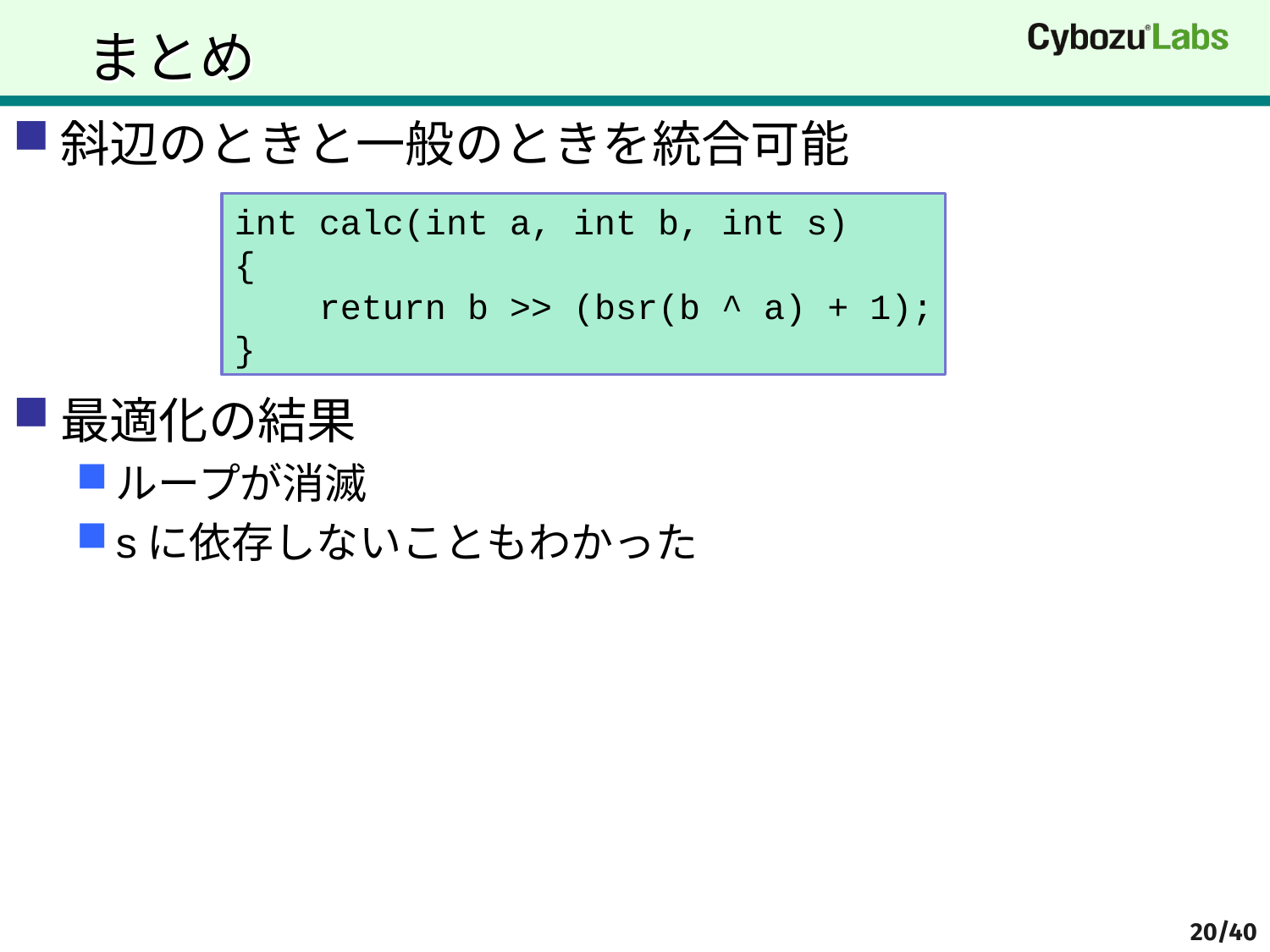

# まとめ
斜辺のときと一般のときを統合可能

最適化の結果
ループが消滅
sに依存しないこともわかった

int calc(int a, int b, int s)
{
    return b >> (bsr(b ^ a) + 1);
}

20/40